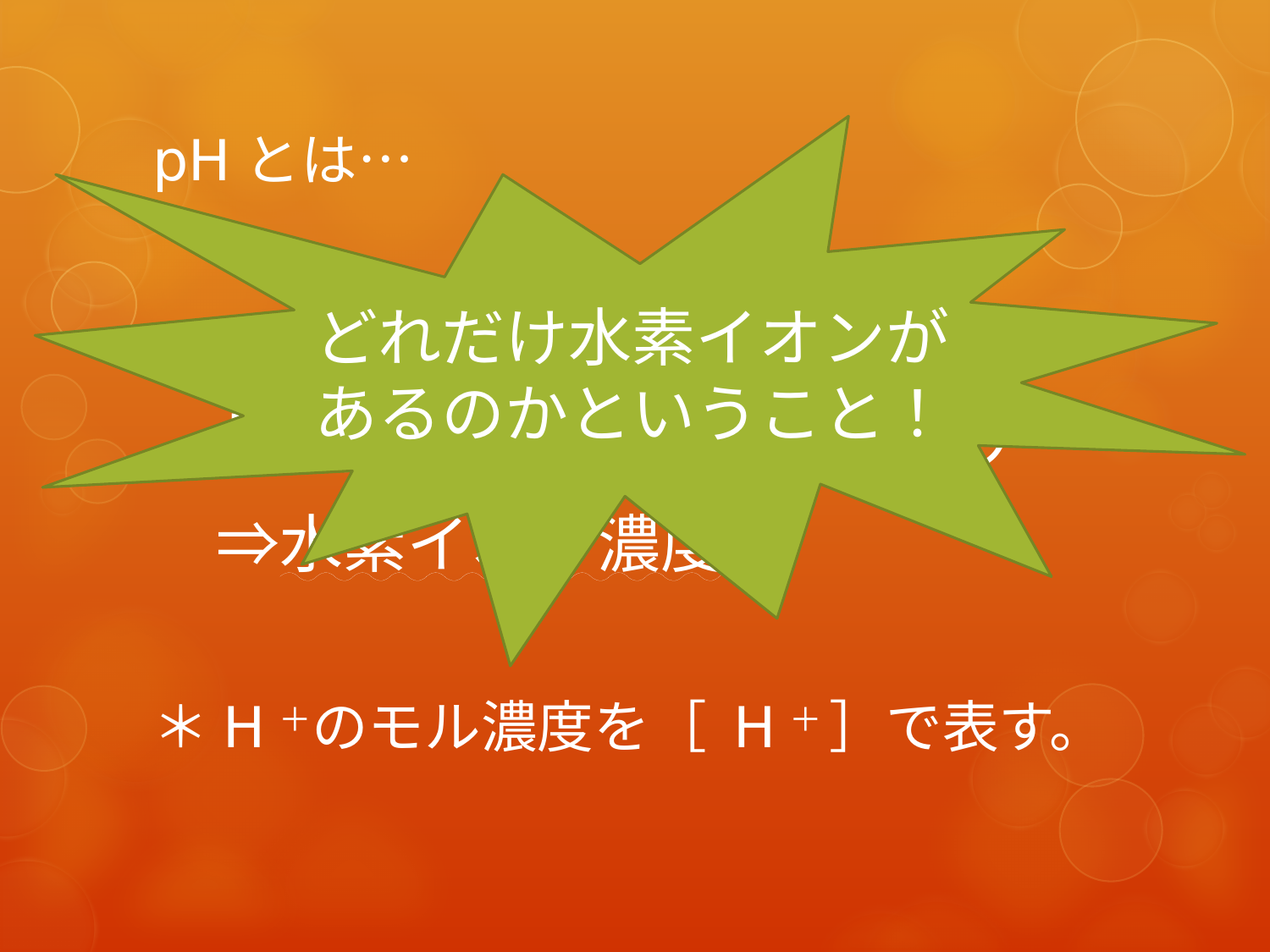

# pHとは…
どれだけ水素イオンがあるのかということ！
　“potential of Hydrogen“
「水溶液の水素イオンのパワー
　⇒水素イオン濃度

＊H＋のモル濃度を［ H＋ ］で表す。